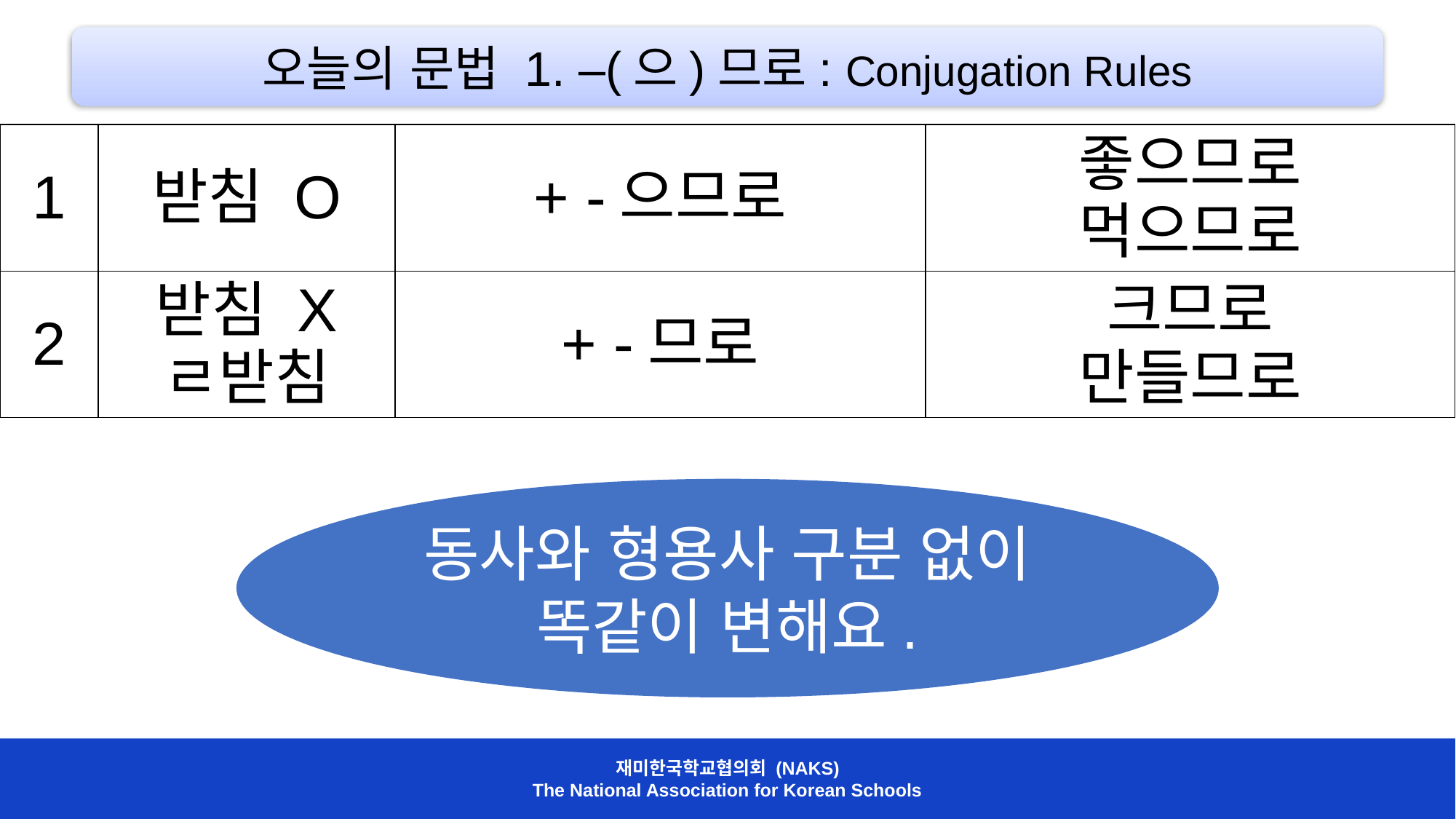

오늘의 문법 1. –(으)므로: Conjugation Rules
| 1 | 받침 O | + -으므로 | 좋으므로 먹으므로 |
| --- | --- | --- | --- |
| 2 | 받침 X ㄹ받침 | + -므로 | 크므로 만들므로 |
동사와 형용사 구분 없이 똑같이 변해요.
재미한국학교협의회 (NAKS)
The National Association for Korean Schools